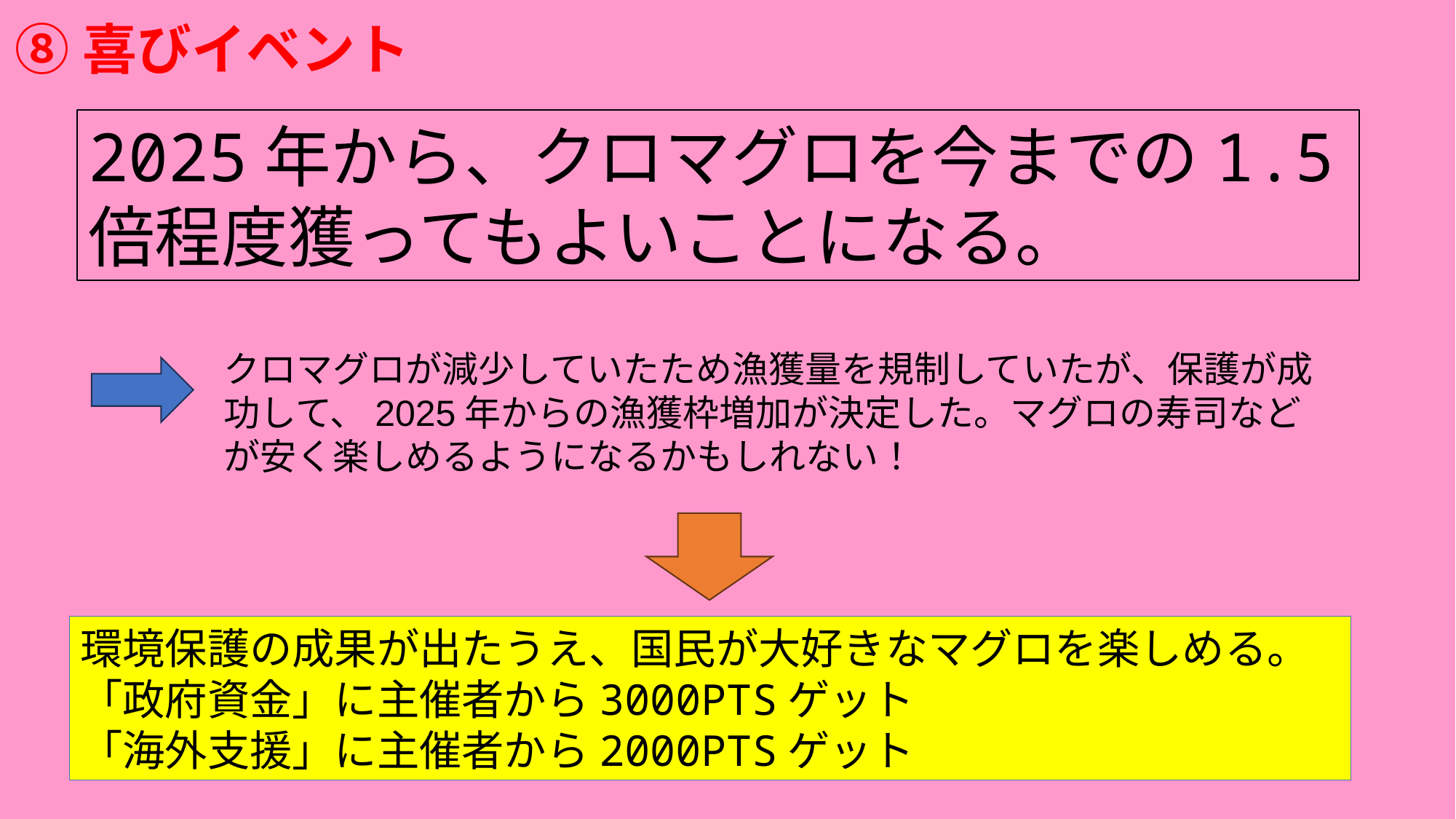

⑧喜びイベント
2025年から、クロマグロを今までの1.5倍程度獲ってもよいことになる。
クロマグロが減少していたため漁獲量を規制していたが、保護が成功して、2025年からの漁獲枠増加が決定した。マグロの寿司などが安く楽しめるようになるかもしれない！

環境保護の成果が出たうえ、国民が大好きなマグロを楽しめる。
「政府資金」に主催者から3000PTSゲット
「海外支援」に主催者から2000PTSゲット